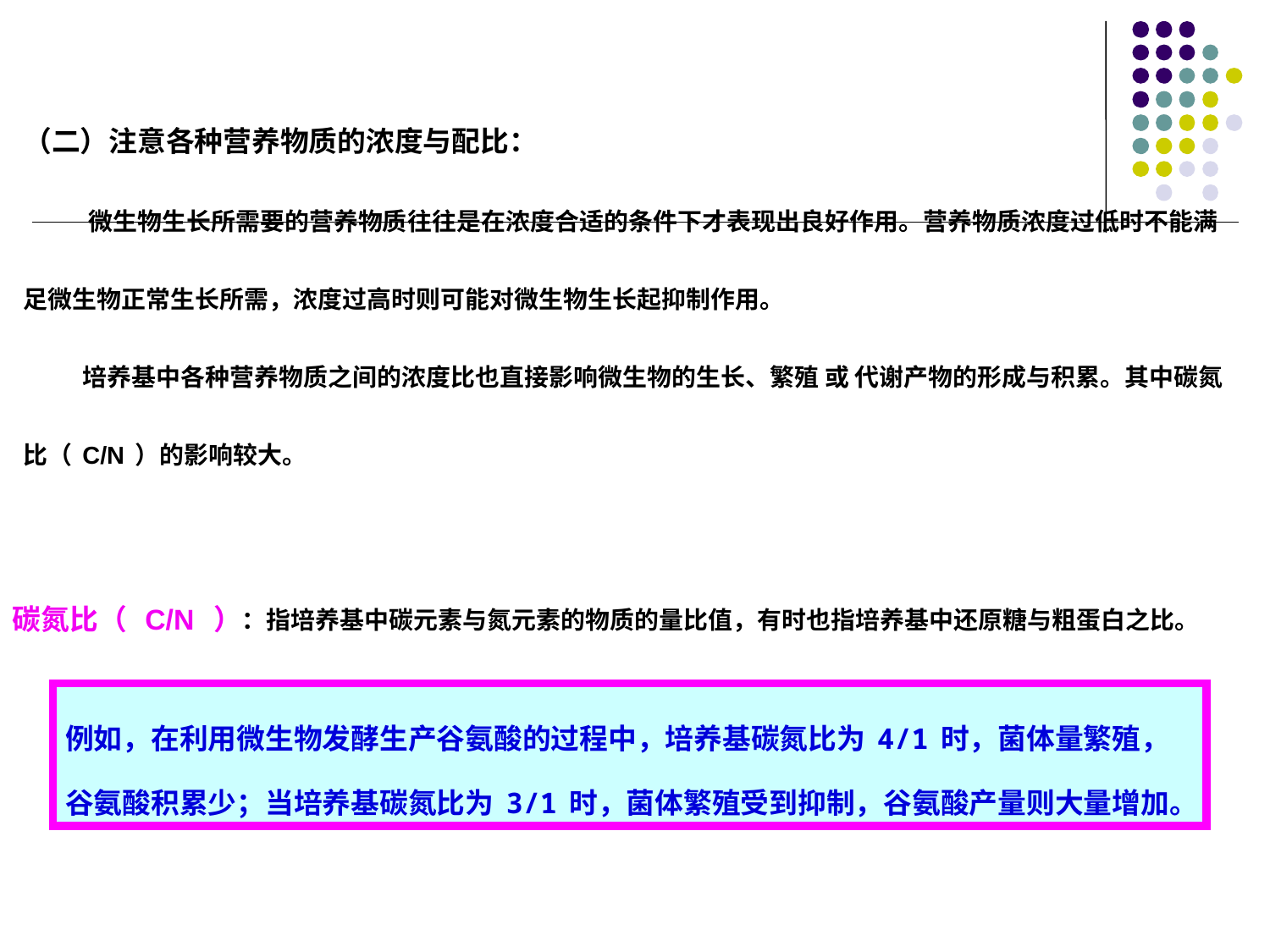

（二）注意各种营养物质的浓度与配比：
          微生物生长所需要的营养物质往往是在浓度合适的条件下才表现出良好作用。营养物质浓度过低时不能满足微生物正常生长所需，浓度过高时则可能对微生物生长起抑制作用。
         培养基中各种营养物质之间的浓度比也直接影响微生物的生长、繁殖 或 代谢产物的形成与积累。其中碳氮比（C/N）的影响较大。
碳氮比（ C/N ）：指培养基中碳元素与氮元素的物质的量比值，有时也指培养基中还原糖与粗蛋白之比。
例如，在利用微生物发酵生产谷氨酸的过程中，培养基碳氮比为4/1时，菌体量繁殖，谷氨酸积累少；当培养基碳氮比为3/1时，菌体繁殖受到抑制，谷氨酸产量则大量增加。